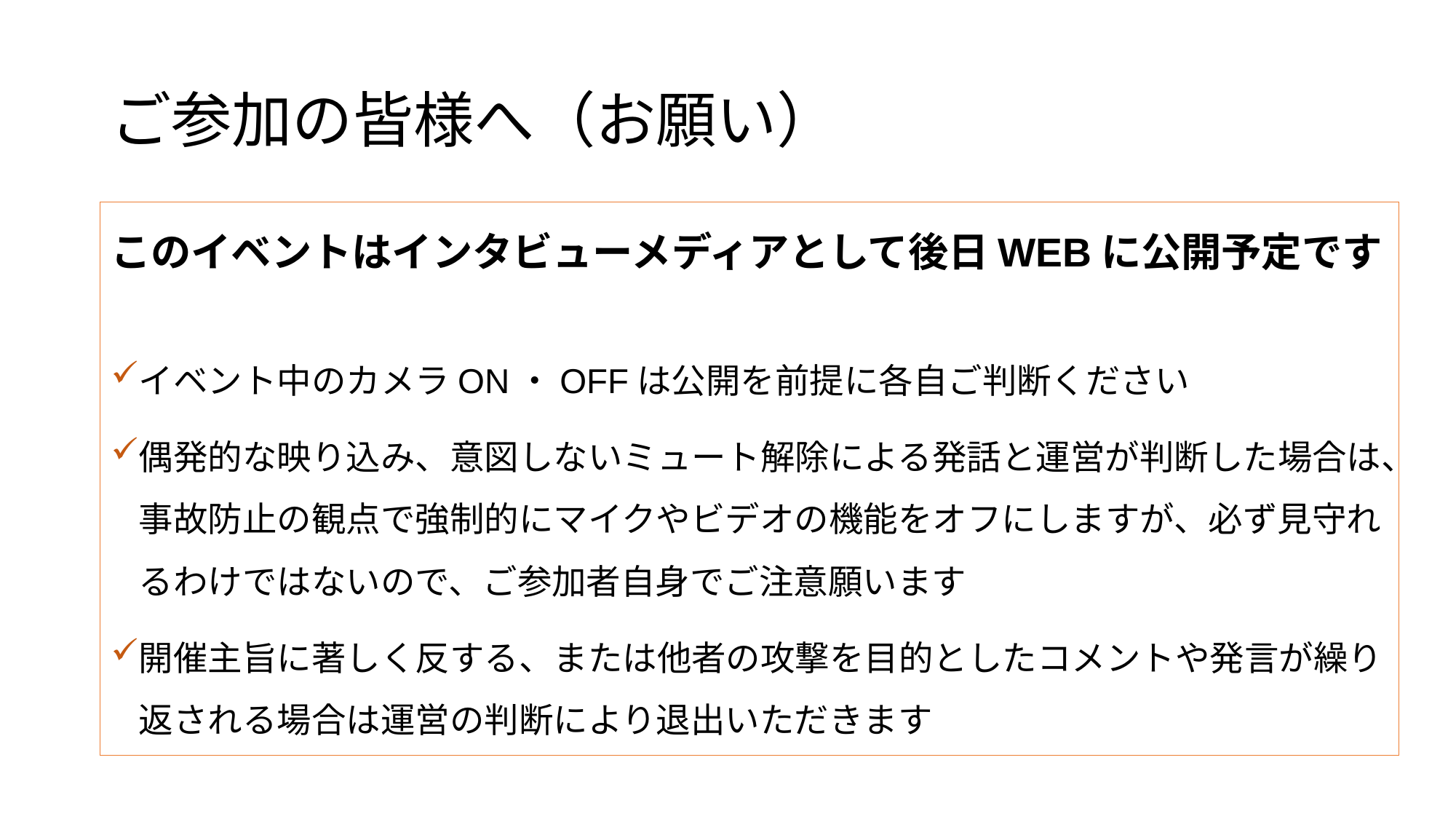

# ご参加の皆様へ（お願い）
このイベントはインタビューメディアとして後日WEBに公開予定です
イベント中のカメラON・OFFは公開を前提に各自ご判断ください
偶発的な映り込み、意図しないミュート解除による発話と運営が判断した場合は、事故防止の観点で強制的にマイクやビデオの機能をオフにしますが、必ず見守れるわけではないので、ご参加者自身でご注意願います
開催主旨に著しく反する、または他者の攻撃を目的としたコメントや発言が繰り返される場合は運営の判断により退出いただきます